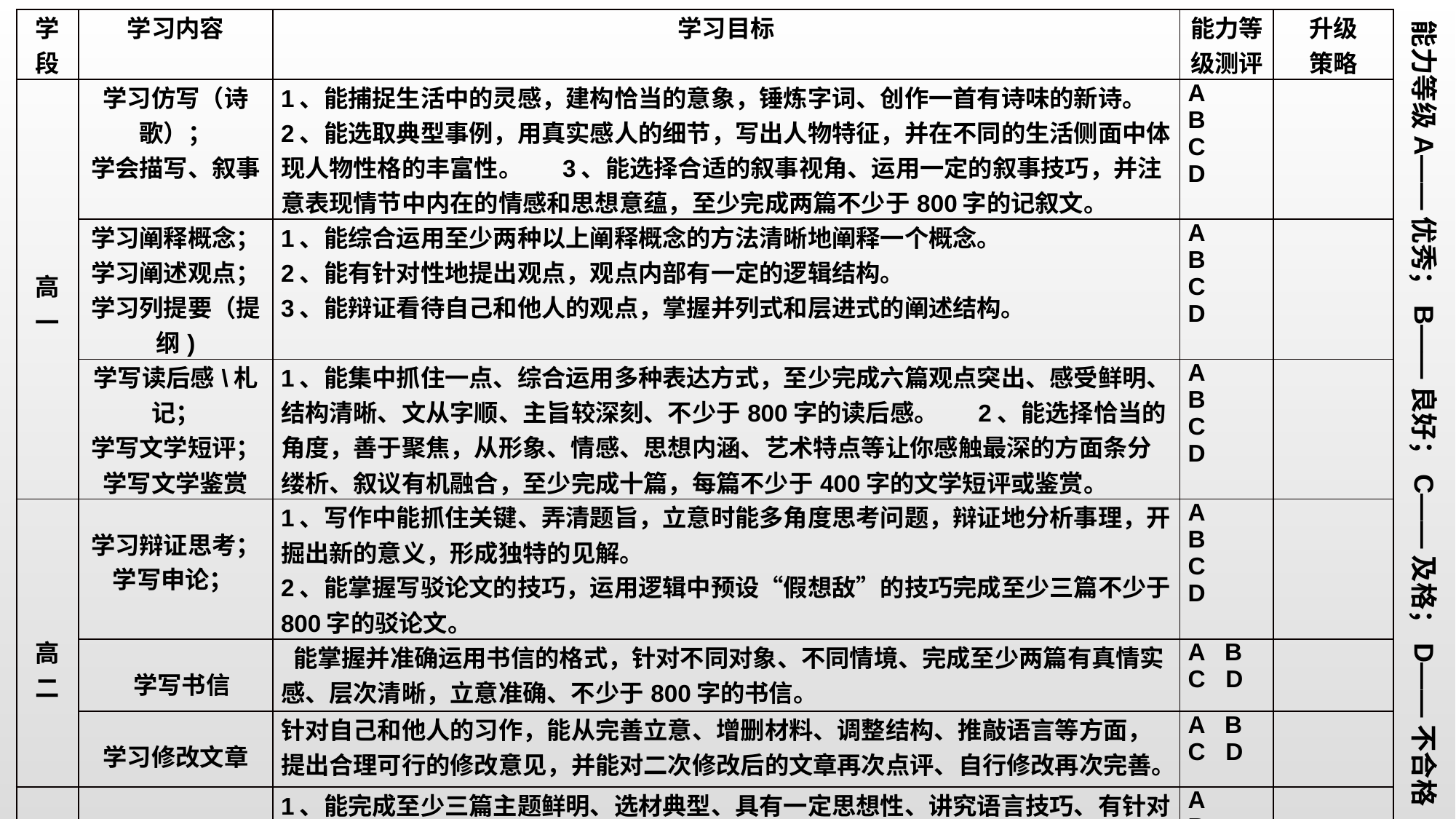

能力等级A——优秀；B——良好；C——及格；D——不合格
| 学段 | 学习内容 | 学习目标 | 能力等级测评 | 升级 策略 |
| --- | --- | --- | --- | --- |
| 高一 | 学习仿写（诗歌）； 学会描写、叙事 | 1、能捕捉生活中的灵感，建构恰当的意象，锤炼字词、创作一首有诗味的新诗。 2、能选取典型事例，用真实感人的细节，写出人物特征，并在不同的生活侧面中体现人物性格的丰富性。 3、能选择合适的叙事视角、运用一定的叙事技巧，并注意表现情节中内在的情感和思想意蕴，至少完成两篇不少于800字的记叙文。 | A B C D |  |
|  | 学习阐释概念； 学习阐述观点； 学习列提要（提纲) | 1、能综合运用至少两种以上阐释概念的方法清晰地阐释一个概念。 2、能有针对性地提出观点，观点内部有一定的逻辑结构。 3、能辩证看待自己和他人的观点，掌握并列式和层进式的阐述结构。 | A B C D |  |
|  | 学写读后感\札记； 学写文学短评； 学写文学鉴赏 | 1、能集中抓住一点、综合运用多种表达方式，至少完成六篇观点突出、感受鲜明、结构清晰、文从字顺、主旨较深刻、不少于800字的读后感。 2、能选择恰当的角度，善于聚焦，从形象、情感、思想内涵、艺术特点等让你感触最深的方面条分缕析、叙议有机融合，至少完成十篇，每篇不少于400字的文学短评或鉴赏。 | A B C D |  |
| 高二 | 学习辩证思考； 学写申论； | 1、写作中能抓住关键、弄清题旨，立意时能多角度思考问题，辩证地分析事理，开掘出新的意义，形成独特的见解。 2、能掌握写驳论文的技巧，运用逻辑中预设“假想敌”的技巧完成至少三篇不少于800字的驳论文。 | A B C D |  |
|  | 学写书信 | 能掌握并准确运用书信的格式，针对不同对象、不同情境、完成至少两篇有真情实感、层次清晰，立意准确、不少于800字的书信。 | A B C D |  |
|  | 学习修改文章 | 针对自己和他人的习作，能从完善立意、增删材料、调整结构、推敲语言等方面，提出合理可行的修改意见，并能对二次修改后的文章再次点评、自行修改再次完善。 | A B C D |  |
| 高三 | 综合性写作 | 1、能完成至少三篇主题鲜明、选材典型、具有一定思想性、讲究语言技巧、有针对性、说服力、感染力，格式正确、不少于800字的演讲稿。 2、能完成至少八篇论点正确而新颖，运用合适的论据、能建立论据和论点之间的正确联系、语言准确、有一定表达技巧，不少于800字的议论文。 | A B C D |  |